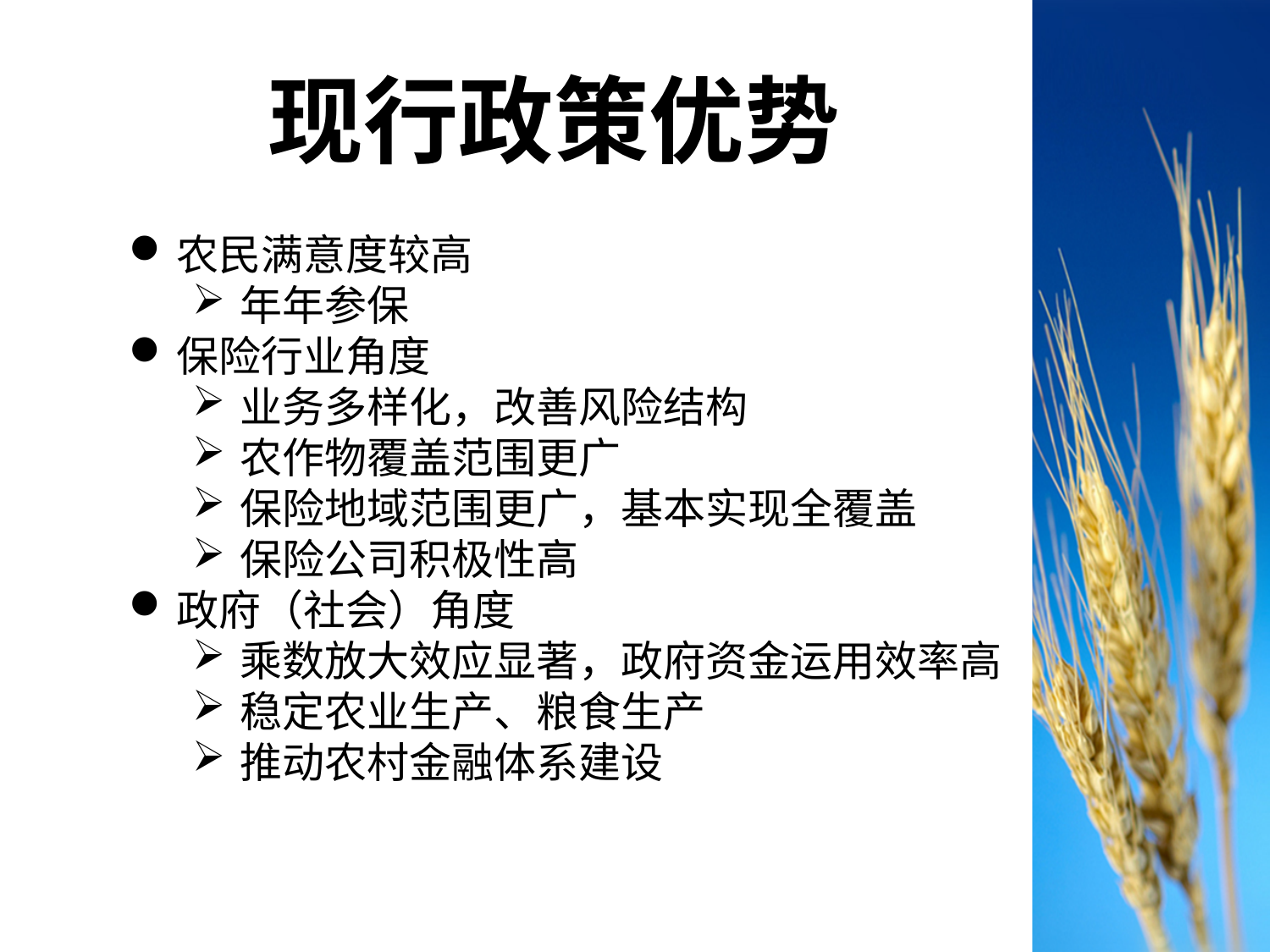

现行政策优势
农民满意度较高
年年参保
保险行业角度
业务多样化，改善风险结构
农作物覆盖范围更广
保险地域范围更广，基本实现全覆盖
保险公司积极性高
政府（社会）角度
乘数放大效应显著，政府资金运用效率高
稳定农业生产、粮食生产
推动农村金融体系建设